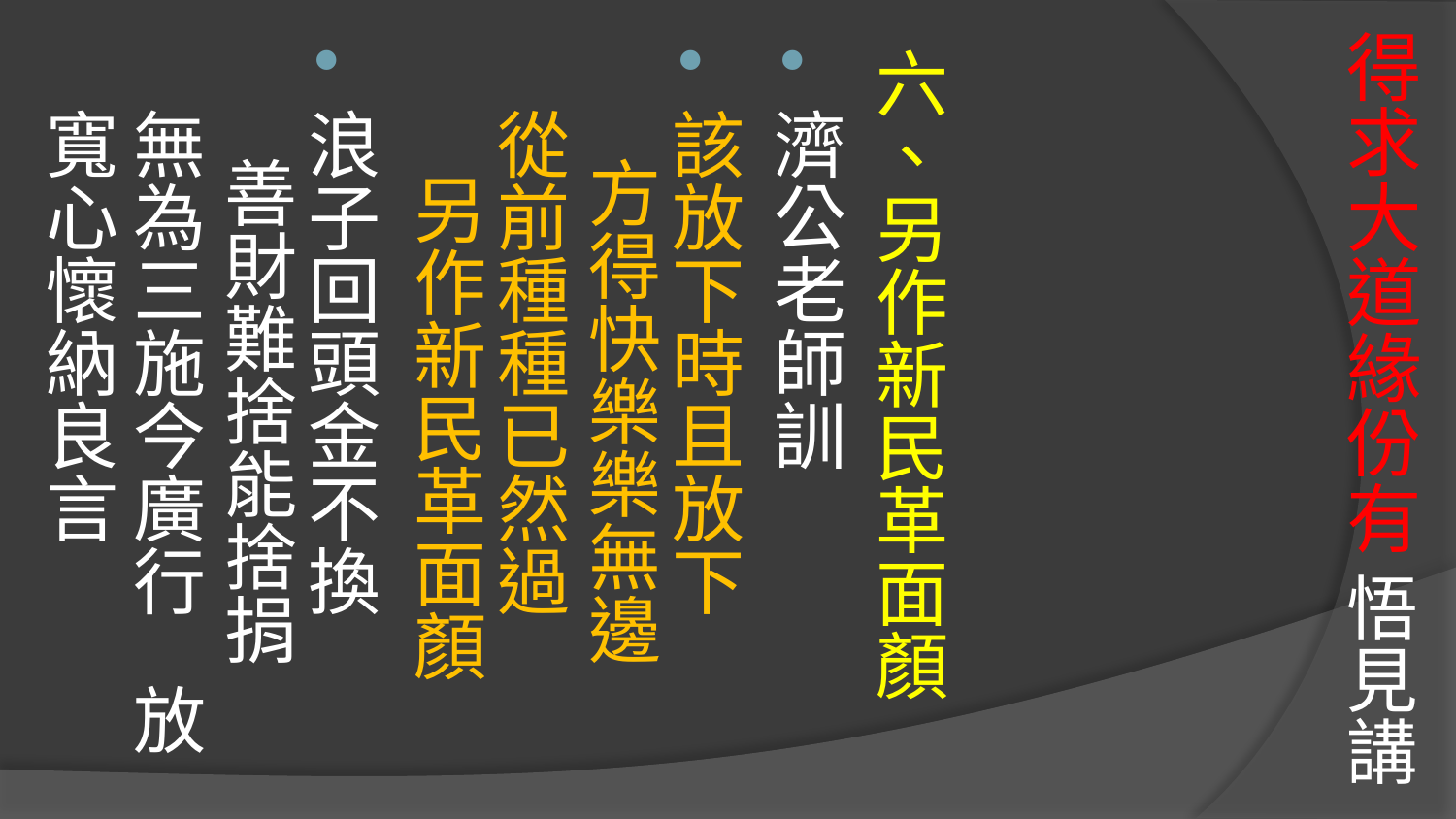

# 得求大道緣份有 悟見講
六、另作新民革面顏
濟公老師訓
該放下時且放下              方得快樂樂無邊
從前種種已然過               另作新民革面顏
浪子回頭金不換              善財難捨能捨捐
無為三施今廣行    放寬心懷納良言